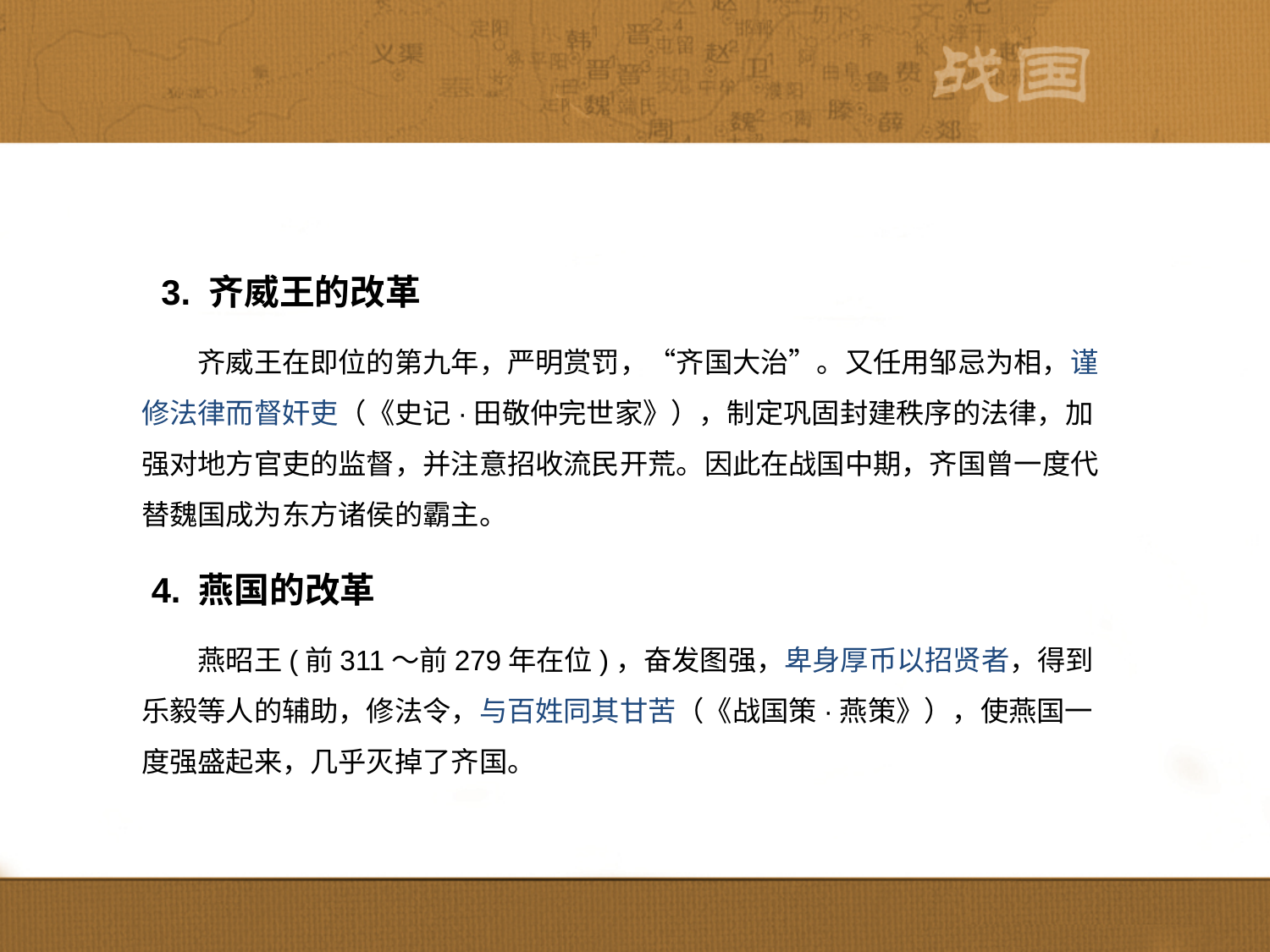

3. 齐威王的改革
　　齐威王在即位的第九年，严明赏罚，“齐国大治”。又任用邹忌为相，谨修法律而督奸吏（《史记·田敬仲完世家》），制定巩固封建秩序的法律，加强对地方官吏的监督，并注意招收流民开荒。因此在战国中期，齐国曾一度代替魏国成为东方诸侯的霸主。
4. 燕国的改革
　　燕昭王(前311～前279年在位)，奋发图强，卑身厚币以招贤者，得到乐毅等人的辅助，修法令，与百姓同其甘苦（《战国策·燕策》），使燕国一度强盛起来，几乎灭掉了齐国。